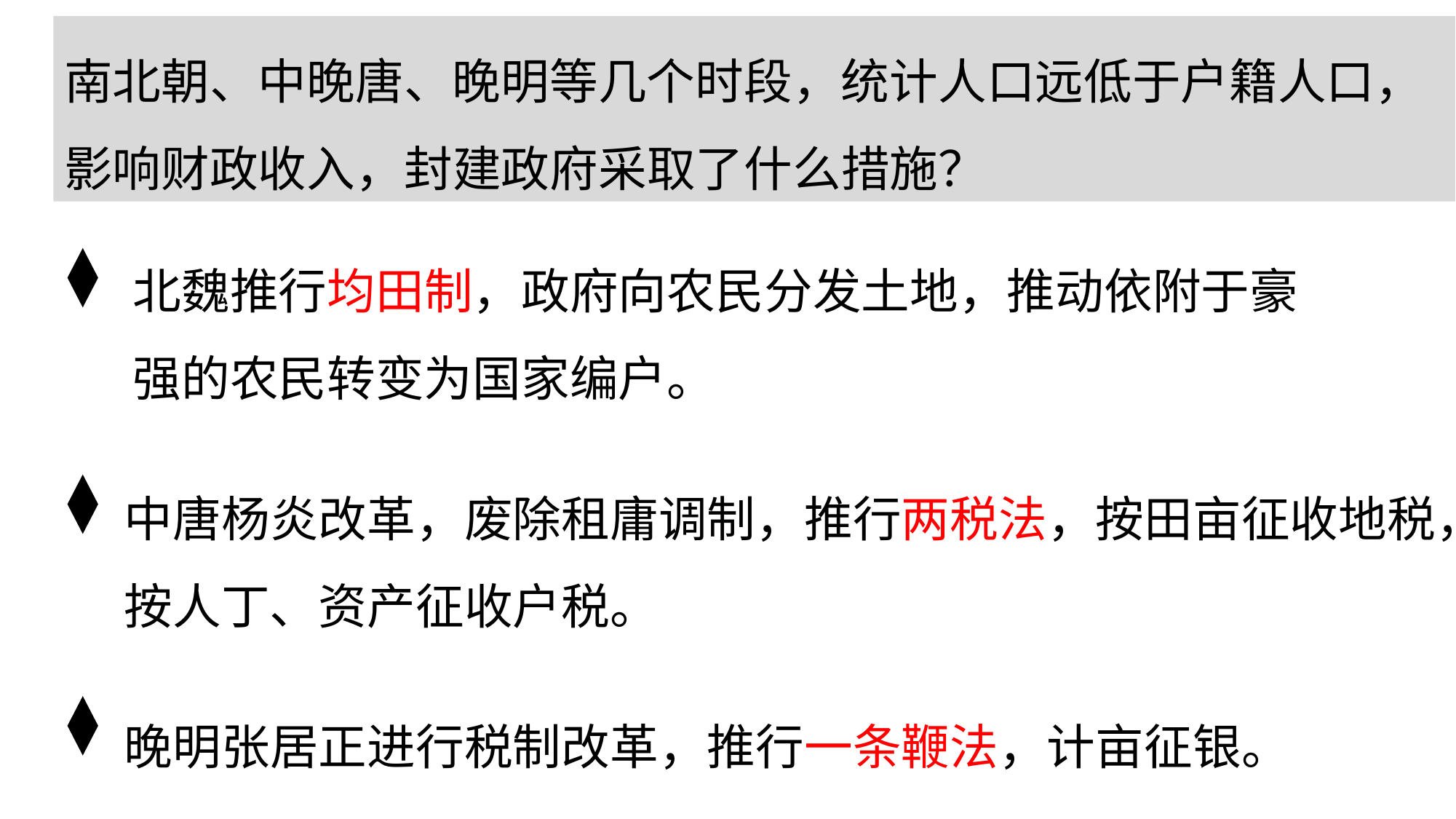

南北朝、中晚唐、晚明等几个时段，统计人口远低于户籍人口，影响财政收入，封建政府采取了什么措施？
北魏推行均田制，政府向农民分发土地，推动依附于豪强的农民转变为国家编户。

中唐杨炎改革，废除租庸调制，推行两税法，按田亩征收地税，
按人丁、资产征收户税。

晚明张居正进行税制改革，推行一条鞭法，计亩征银。